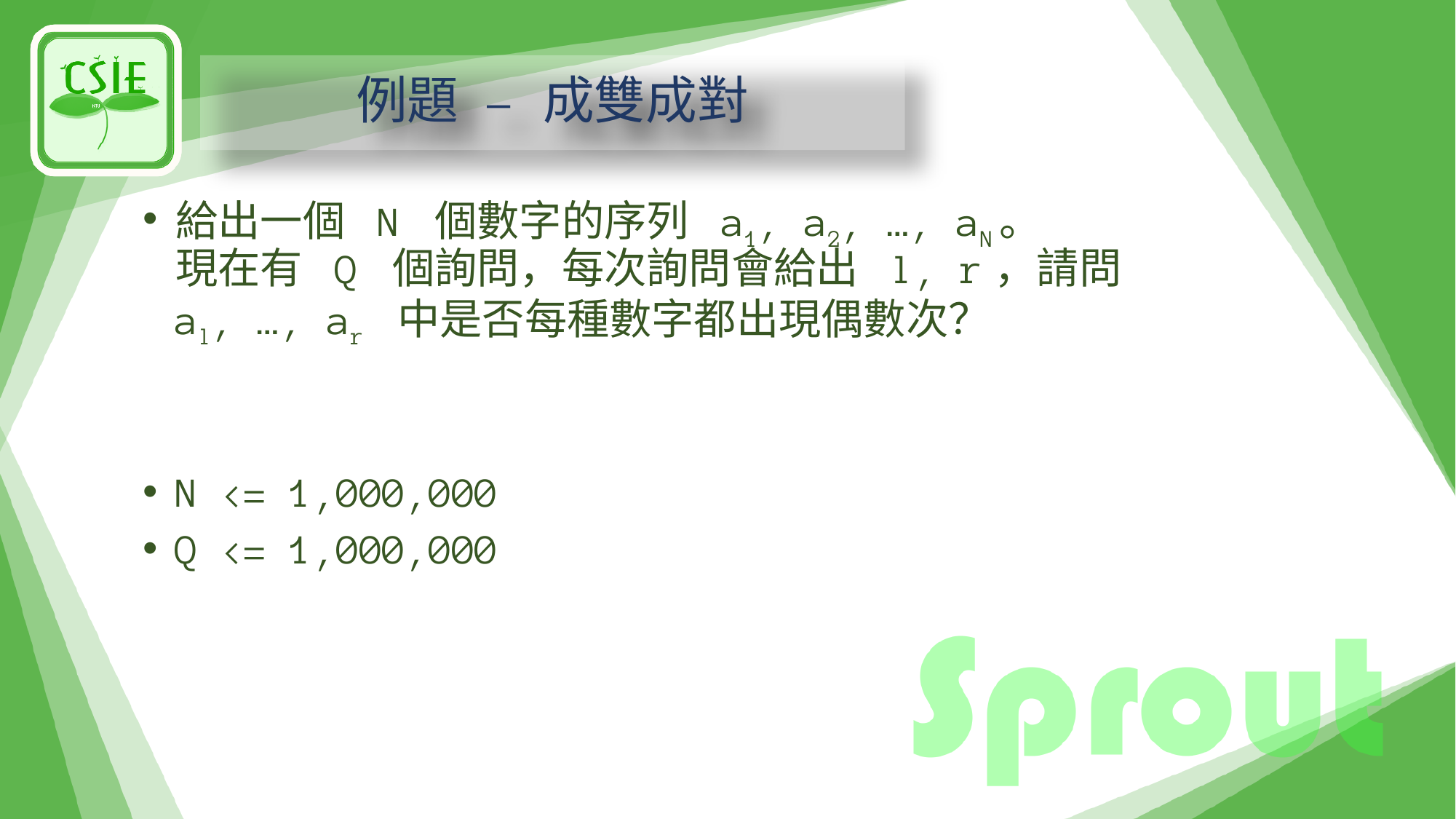

# 例題 – 成雙成對
給出一個 N 個數字的序列 a1, a2, …, aN。
現在有 Q 個詢問，每次詢問會給出 l, r，請問
al, …, ar 中是否每種數字都出現偶數次？

N <= 1,000,000
Q <= 1,000,000